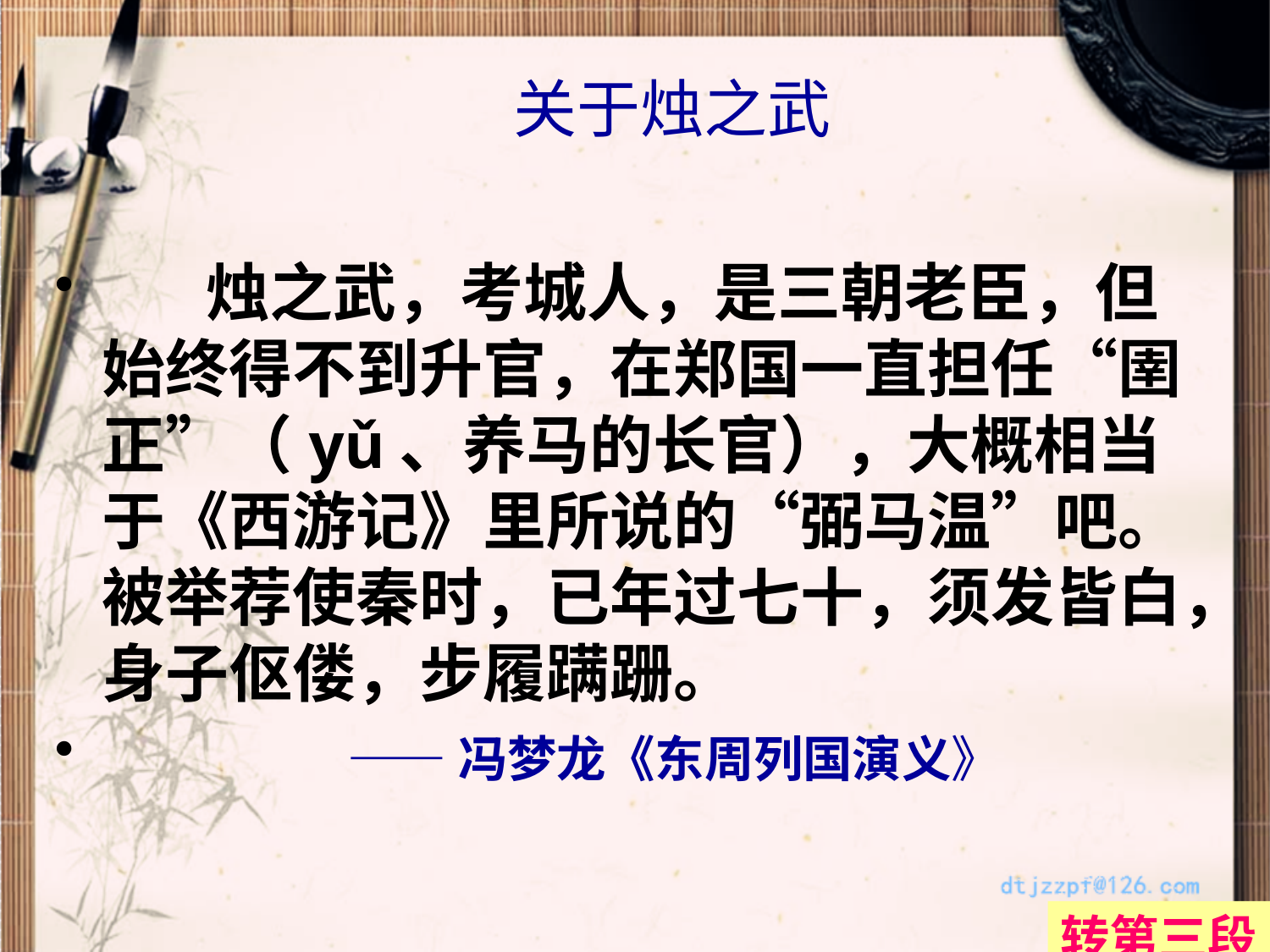

# 关于烛之武

       烛之武，考城人，是三朝老臣，但始终得不到升官，在郑国一直担任“圉正”（yǔ、养马的长官），大概相当于《西游记》里所说的“弼马温”吧。被举荐使秦时，已年过七十，须发皆白，身子伛偻，步履蹒跚。
                   ——冯梦龙《东周列国演义》
转第三段